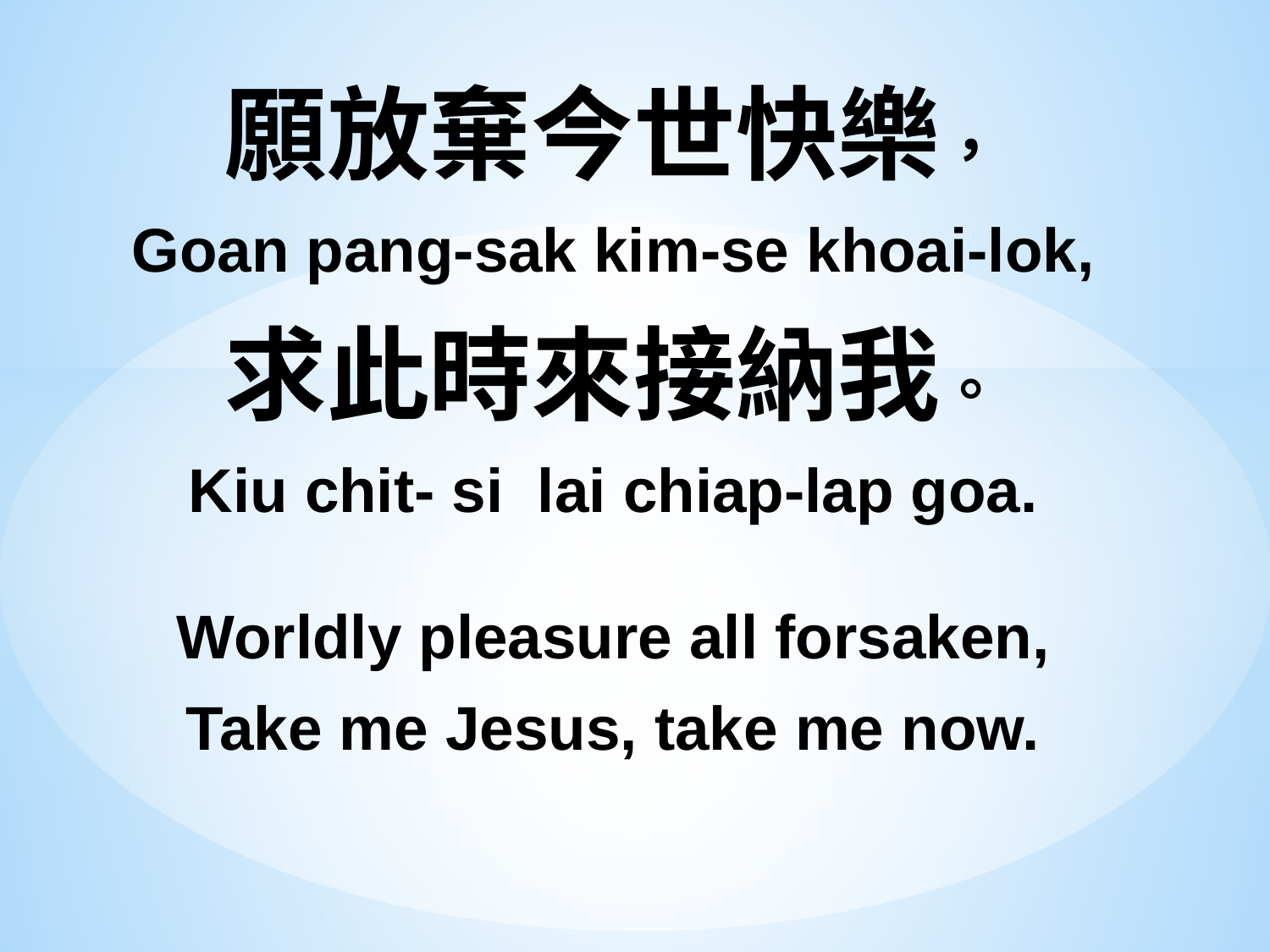

願放棄今世快樂，
Goan pang-sak kim-se khoai-lok,
求此時來接納我。
Kiu chit- si  lai chiap-lap goa.

Worldly pleasure all forsaken,
Take me Jesus, take me now.